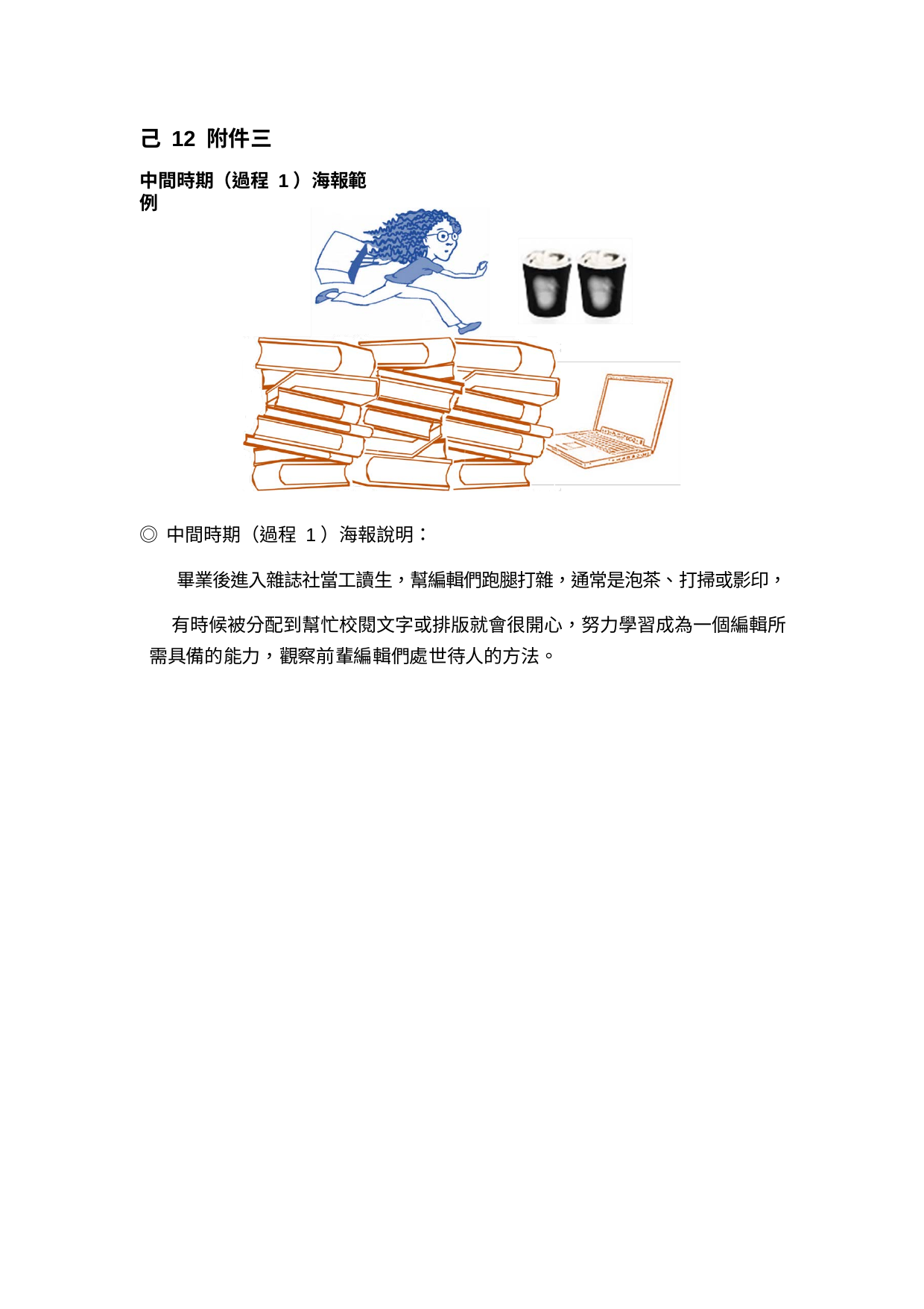

己 12 附件三
中間時期（過程 1）海報範例

◎ 中間時期（過程 1）海報說明：
畢業後進入雜誌社當工讀生，幫編輯們跑腿打雜，通常是泡茶、打掃或影印，  有時候被分配到幫忙校閱文字或排版就會很開心，努力學習成為一個編輯所
需具備的能力，觀察前輩編輯們處世待人的方法。